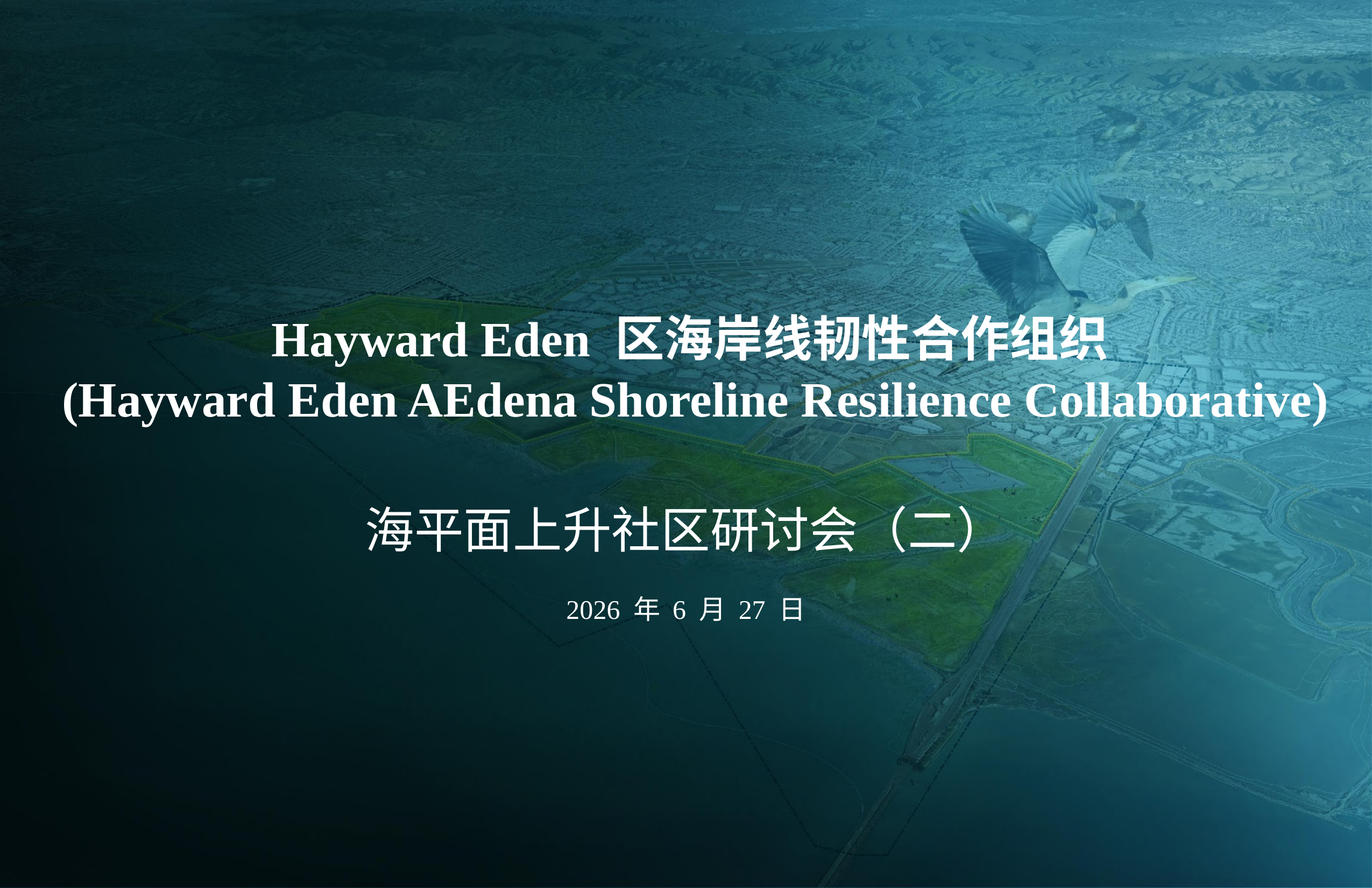

Hayward Eden 区海岸线韧性合作组织
 (Hayward Eden AEdena Shoreline Resilience Collaborative)
海平面上升社区研讨会（二）
2026 年 6 月 27 日